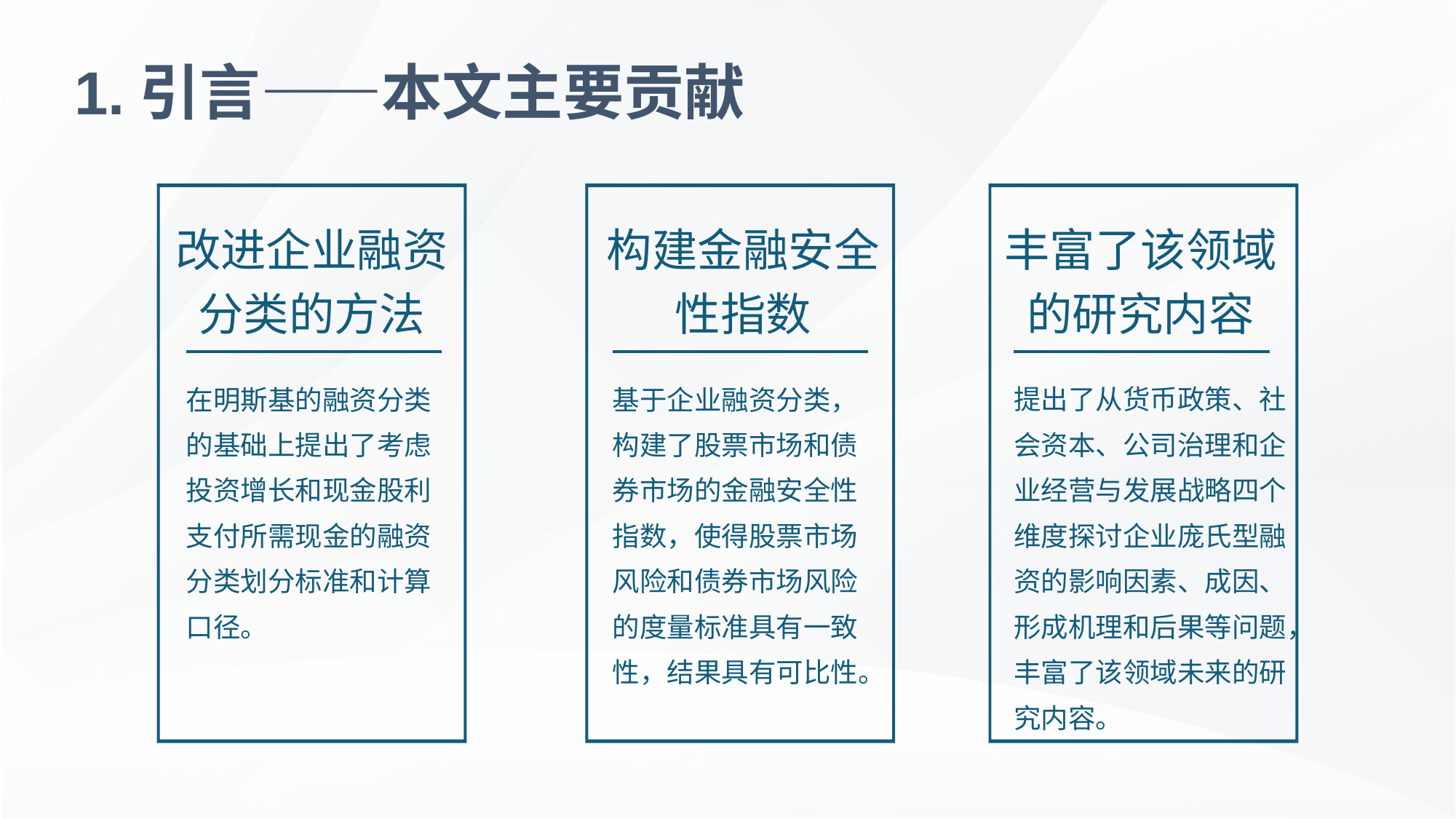

1.引言——本文主要贡献

改进企业融资分类的方法
构建金融安全性指数
丰富了该领域的研究内容

提出了从货币政策、社会资本、公司治理和企业经营与发展战略四个维度探讨企业庞氏型融资的影响因素、成因、形成机理和后果等问题，丰富了该领域未来的研究内容。
在明斯基的融资分类的基础上提出了考虑投资增长和现金股利支付所需现金的融资分类划分标准和计算口径。
基于企业融资分类，构建了股票市场和债券市场的金融安全性指数，使得股票市场风险和债券市场风险的度量标准具有一致性，结果具有可比性。